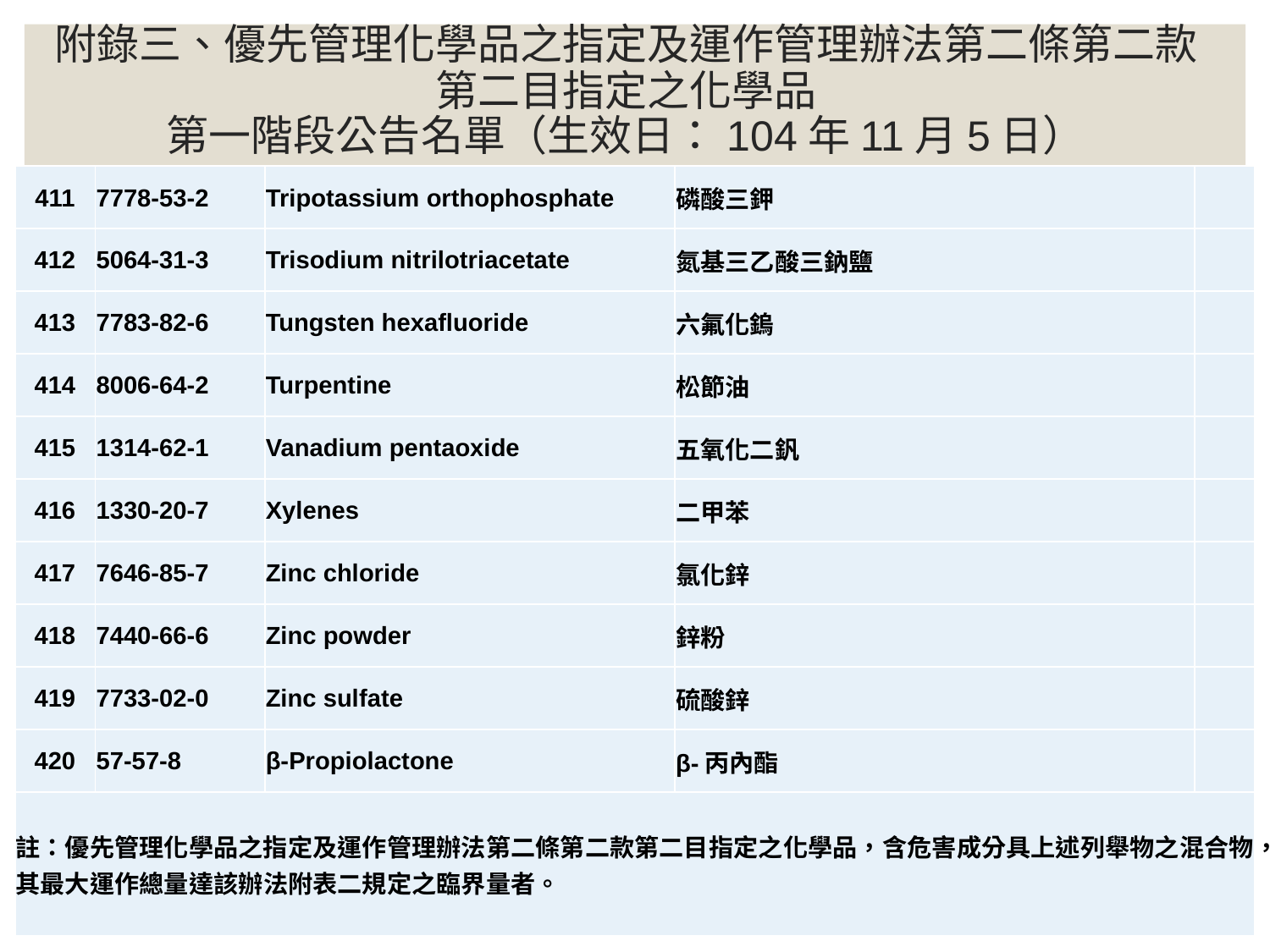

# 附錄三、優先管理化學品之指定及運作管理辦法第二條第二款第二目指定之化學品 第一階段公告名單（生效日：104年11月5日）
| 411 | 7778-53-2 | Tripotassium orthophosphate | 磷酸三鉀 |  |
| --- | --- | --- | --- | --- |
| 412 | 5064-31-3 | Trisodium nitrilotriacetate | 氮基三乙酸三鈉鹽 |  |
| 413 | 7783-82-6 | Tungsten hexafluoride | 六氟化鎢 |  |
| 414 | 8006-64-2 | Turpentine | 松節油 |  |
| 415 | 1314-62-1 | Vanadium pentaoxide | 五氧化二釩 |  |
| 416 | 1330-20-7 | Xylenes | 二甲苯 |  |
| 417 | 7646-85-7 | Zinc chloride | 氯化鋅 |  |
| 418 | 7440-66-6 | Zinc powder | 鋅粉 |  |
| 419 | 7733-02-0 | Zinc sulfate | 硫酸鋅 |  |
| 420 | 57-57-8 | β-Propiolactone | β-丙內酯 |  |
| 註：優先管理化學品之指定及運作管理辦法第二條第二款第二目指定之化學品，含危害成分具上述列舉物之混合物，其最大運作總量達該辦法附表二規定之臨界量者。 |  |  |  |  |